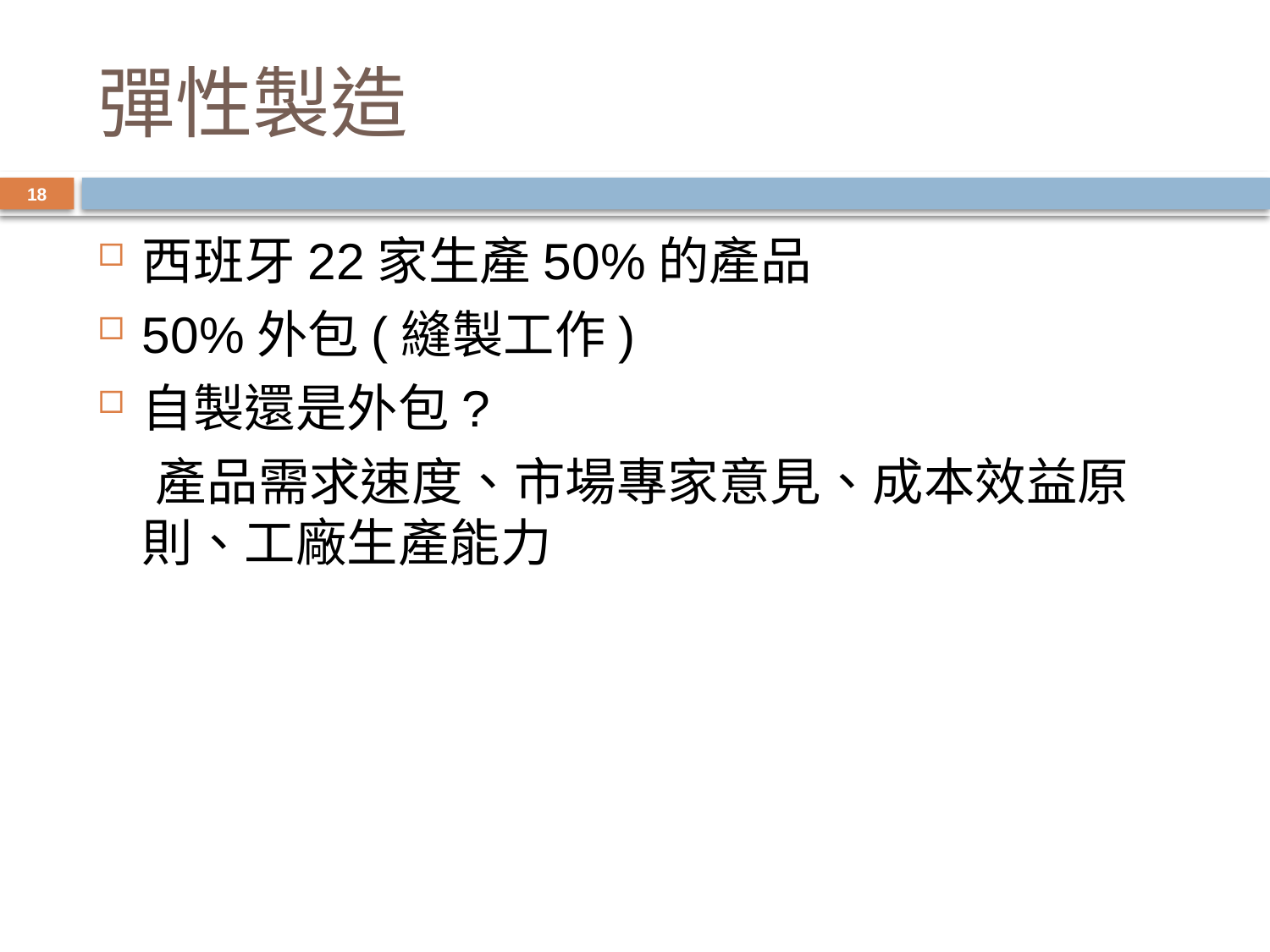

# 彈性製造
18
西班牙22家生產50%的產品
50%外包(縫製工作)
自製還是外包?
    產品需求速度、市場專家意見、成本效益原則、工廠生產能力